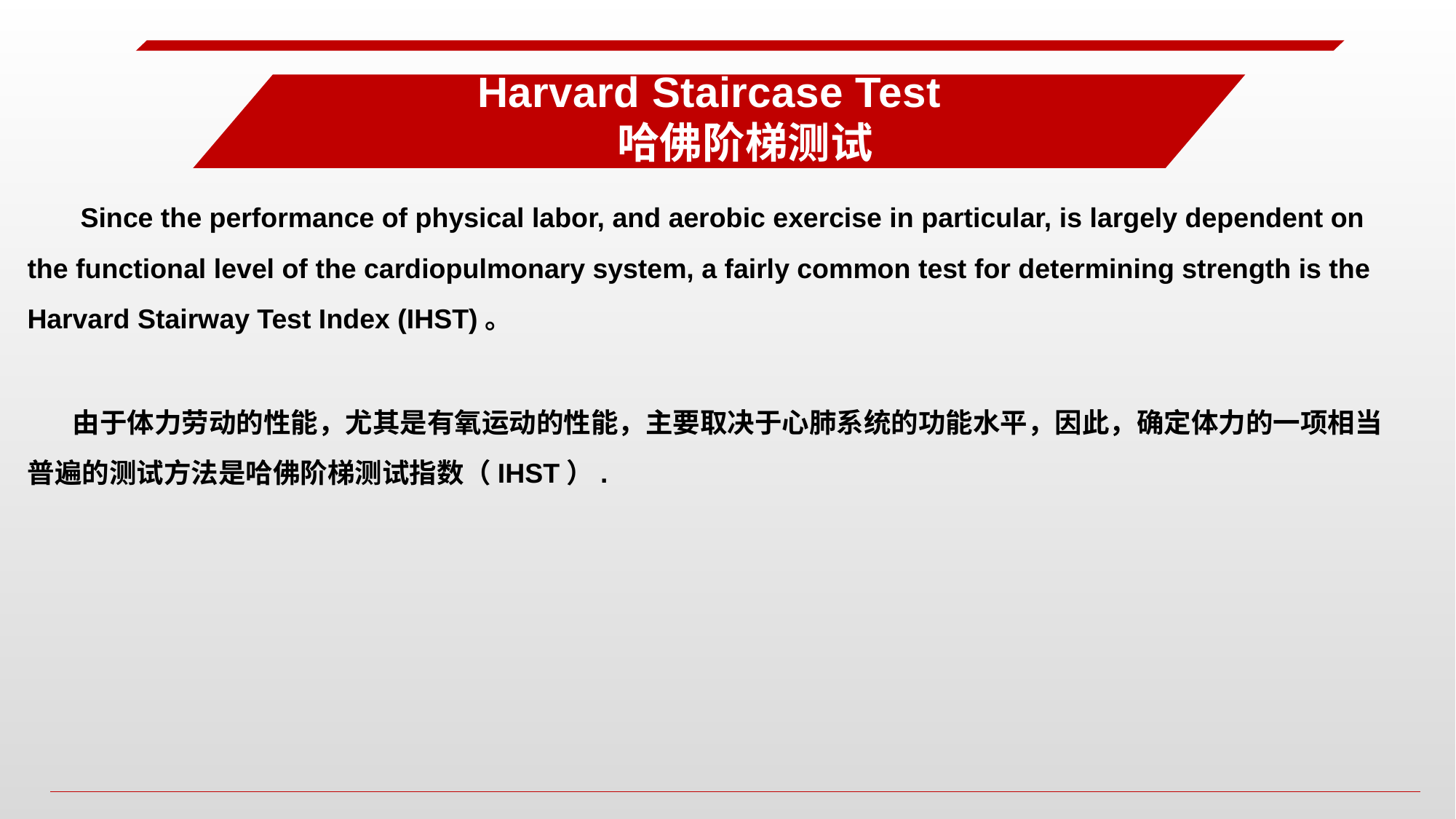

# Harvard Staircase Test 哈佛阶梯测试

 Since the performance of physical labor, and aerobic exercise in particular, is largely dependent on the functional level of the cardiopulmonary system, a fairly common test for determining strength is the Harvard Stairway Test Index (IHST)。

由于体力劳动的性能，尤其是有氧运动的性能，主要取决于心肺系统的功能水平，因此，确定体力的一项相当普遍的测试方法是哈佛阶梯测试指数（IHST）.